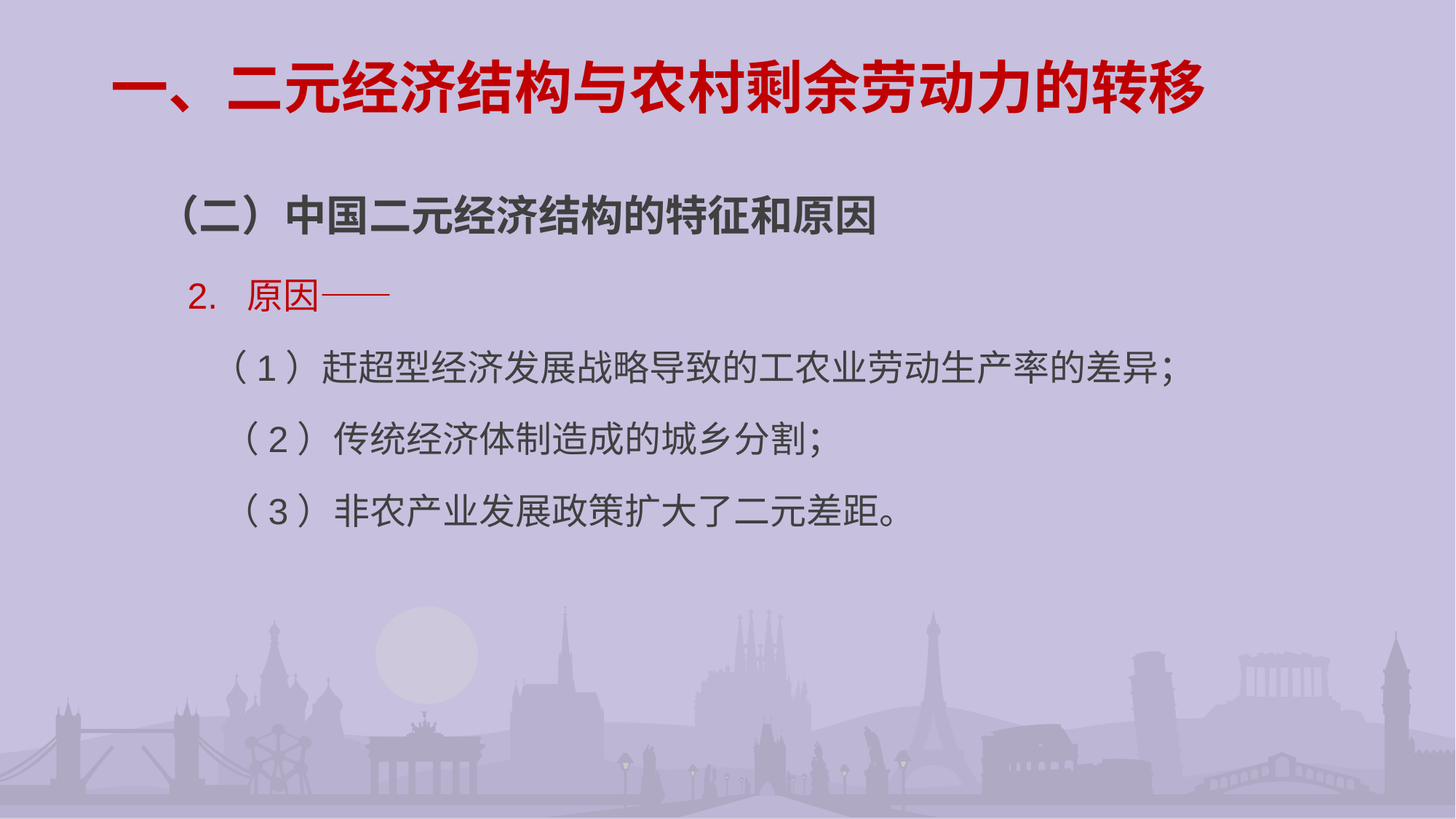

# 一、二元经济结构与农村剩余劳动力的转移
（二）中国二元经济结构的特征和原因
   2.  原因——
       （1）赶超型经济发展战略导致的工农业劳动生产率的差异；
       （2）传统经济体制造成的城乡分割；
       （3）非农产业发展政策扩大了二元差距。